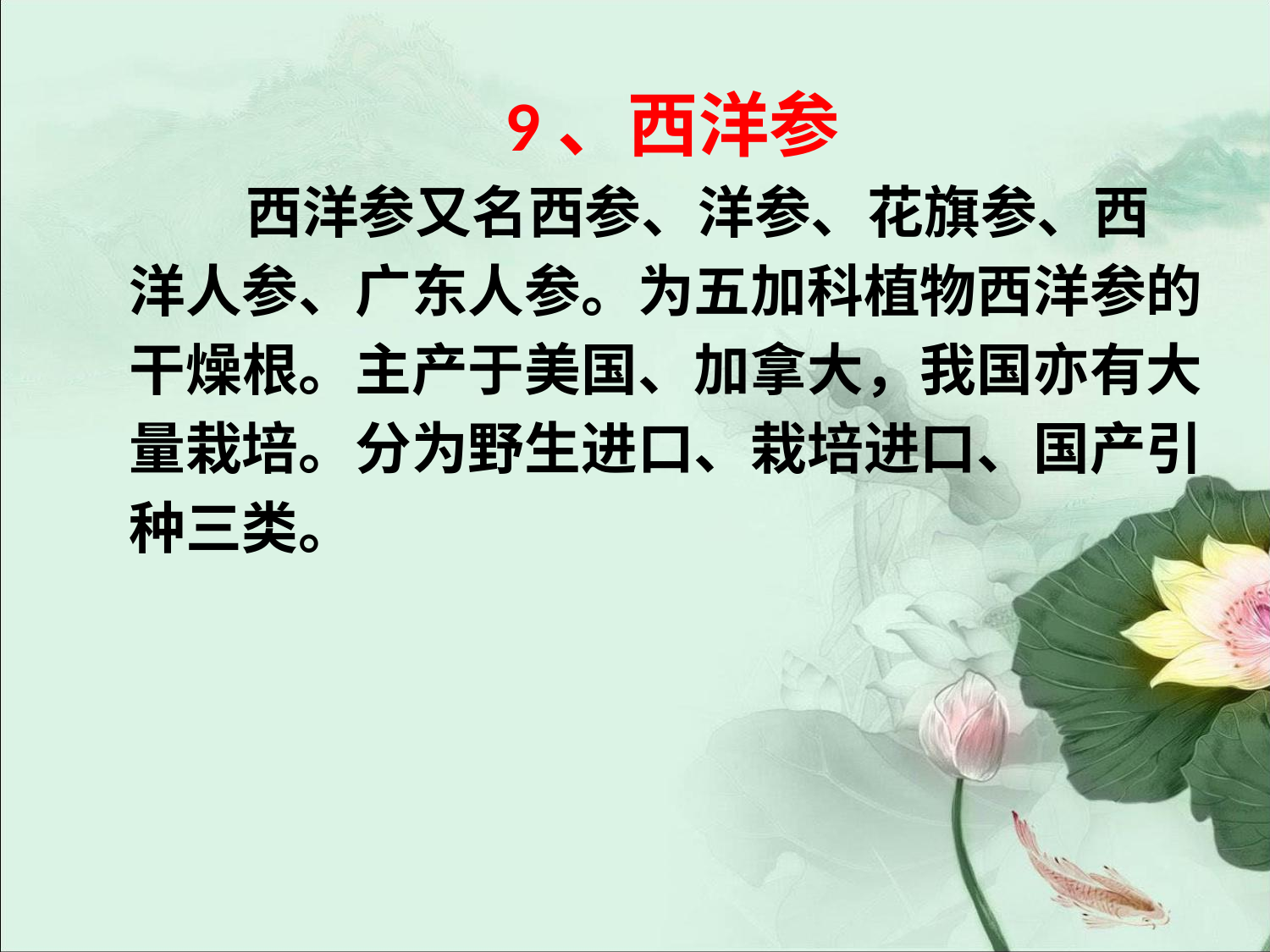

#
9、西洋参
        西洋参又名西参、洋参、花旗参、西
洋人参、广东人参。为五加科植物西洋参的
干燥根。主产于美国、加拿大，我国亦有大
量栽培。分为野生进口、栽培进口、国产引
种三类。